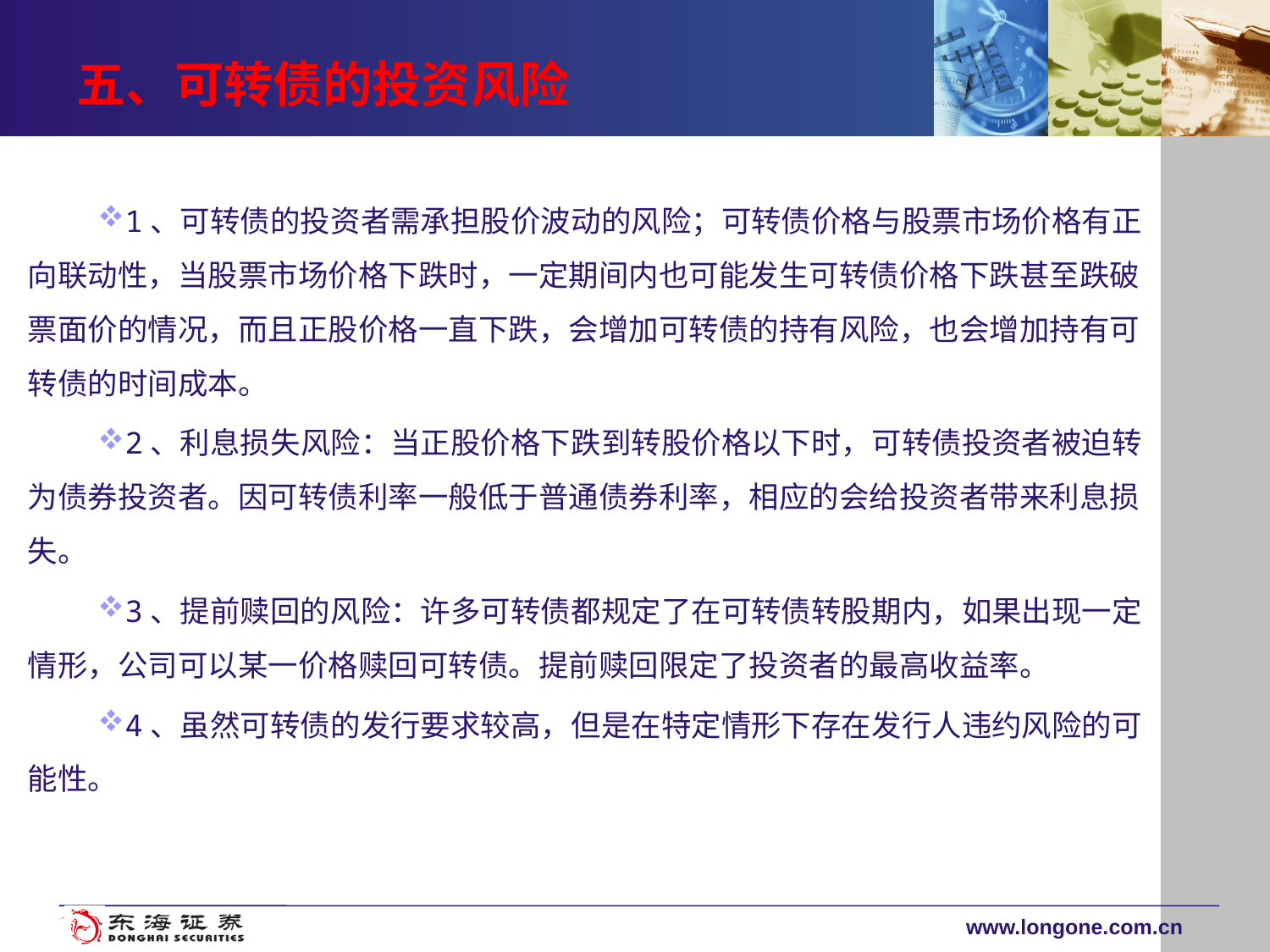

# 五、可转债的投资风险

1、可转债的投资者需承担股价波动的风险；可转债价格与股票市场价格有正向联动性，当股票市场价格下跌时，一定期间内也可能发生可转债价格下跌甚至跌破票面价的情况，而且正股价格一直下跌，会增加可转债的持有风险，也会增加持有可转债的时间成本。
2、利息损失风险：当正股价格下跌到转股价格以下时，可转债投资者被迫转为债券投资者。因可转债利率一般低于普通债券利率，相应的会给投资者带来利息损失。
3、提前赎回的风险：许多可转债都规定了在可转债转股期内，如果出现一定情形，公司可以某一价格赎回可转债。提前赎回限定了投资者的最高收益率。
4、虽然可转债的发行要求较高，但是在特定情形下存在发行人违约风险的可能性。
www.longone.com.cn